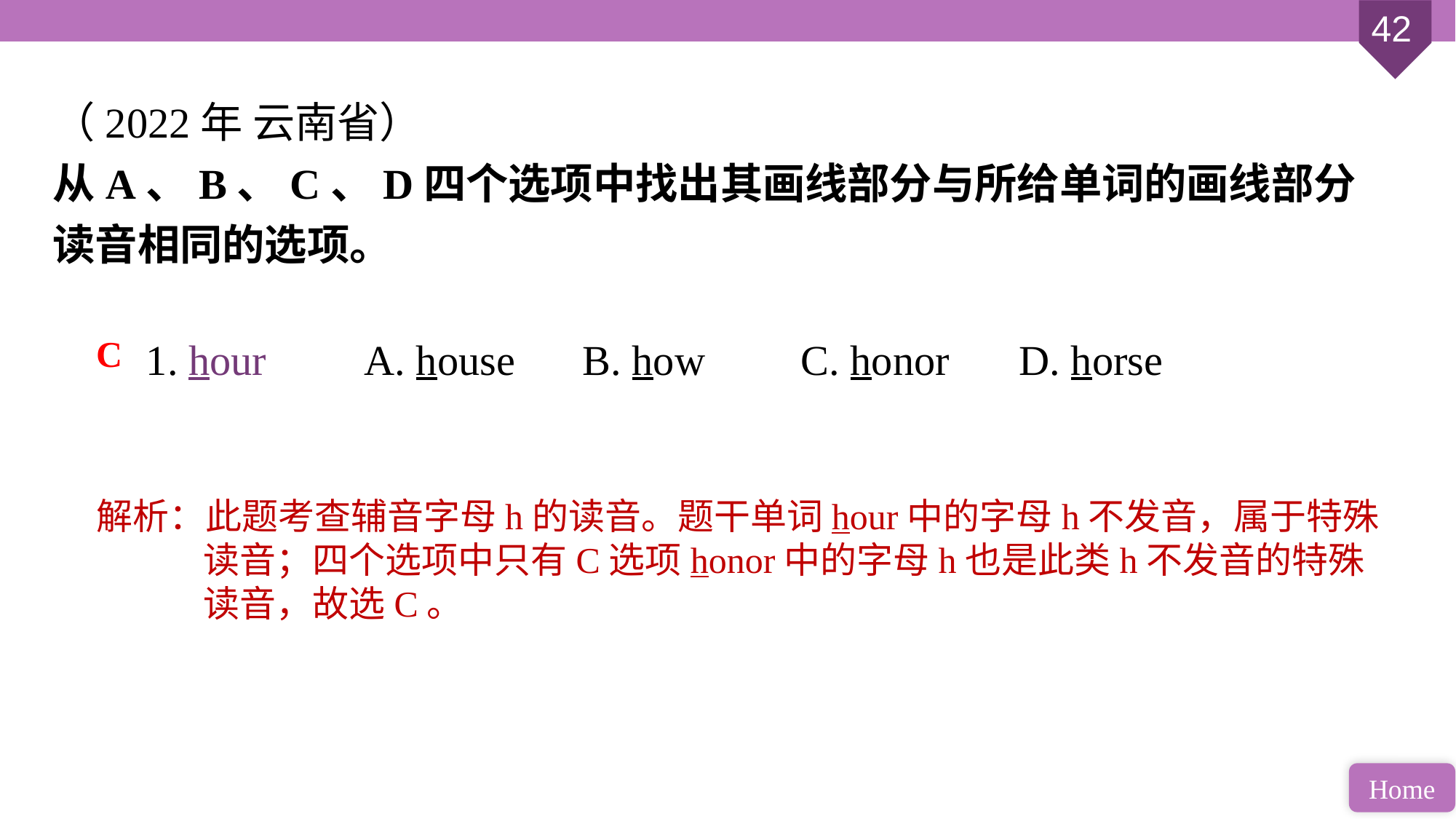

（2022年 云南省）
从A、B、C、D四个选项中找出其画线部分与所给单词的画线部分读音相同的选项。
1. hour 	A. house 	B. how 	C. honor 	D. horse
C
解析：此题考查辅音字母h的读音。题干单词hour中的字母h不发音，属于特殊读音；四个选项中只有C选项honor中的字母h也是此类h不发音的特殊读音，故选C。